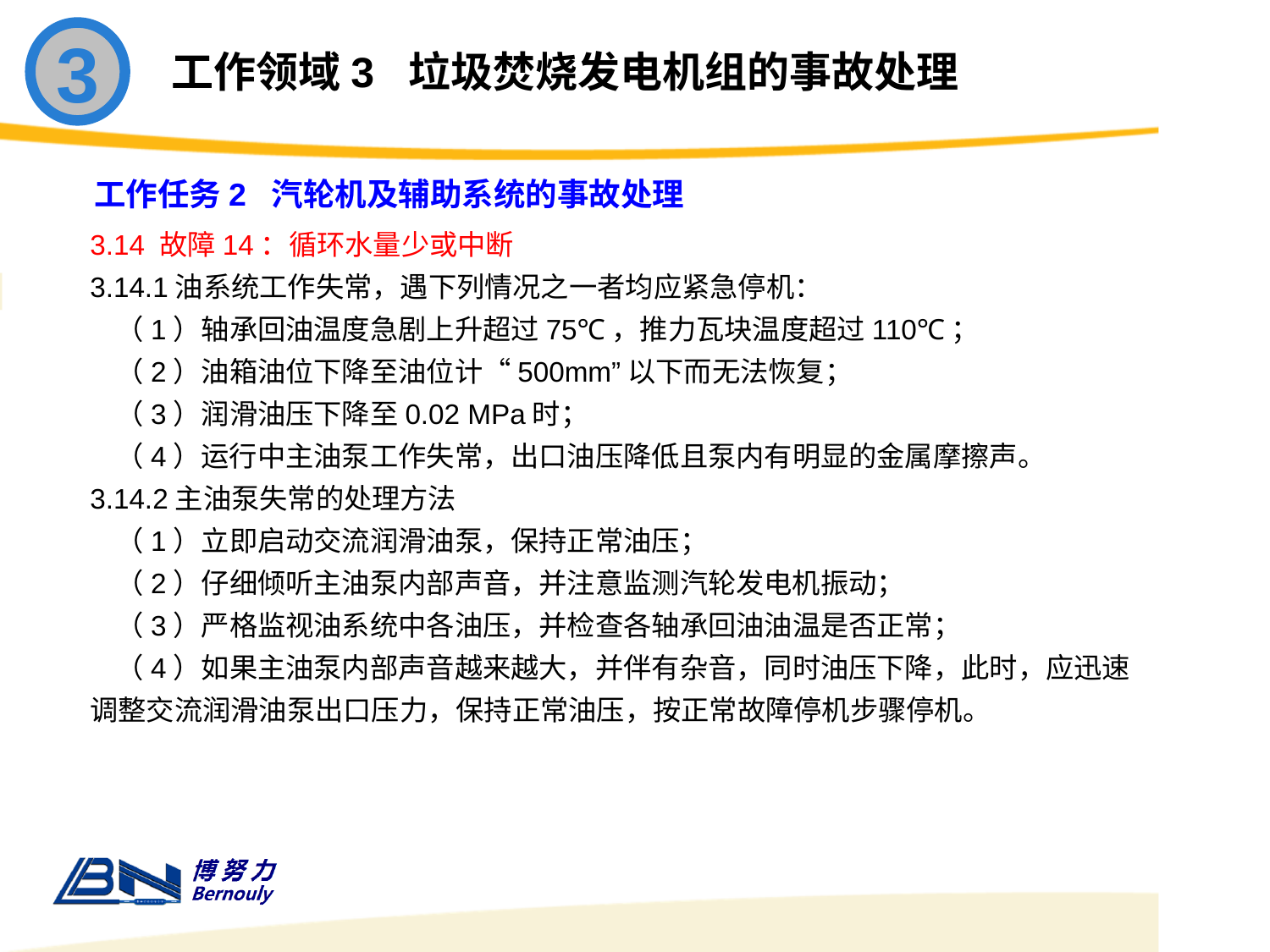

3
工作领域3  垃圾焚烧发电机组的事故处理
工作任务2  汽轮机及辅助系统的事故处理
3.14 故障14：循环水量少或中断
3.14.1油系统工作失常，遇下列情况之一者均应紧急停机：
   （1）轴承回油温度急剧上升超过75℃，推力瓦块温度超过110℃；
   （2）油箱油位下降至油位计“500mm”以下而无法恢复；
   （3）润滑油压下降至0.02 MPa时；
   （4）运行中主油泵工作失常，出口油压降低且泵内有明显的金属摩擦声。
3.14.2主油泵失常的处理方法
   （1）立即启动交流润滑油泵，保持正常油压；
   （2）仔细倾听主油泵内部声音，并注意监测汽轮发电机振动；
   （3）严格监视油系统中各油压，并检查各轴承回油油温是否正常；
   （4）如果主油泵内部声音越来越大，并伴有杂音，同时油压下降，此时，应迅速调整交流润滑油泵出口压力，保持正常油压，按正常故障停机步骤停机。